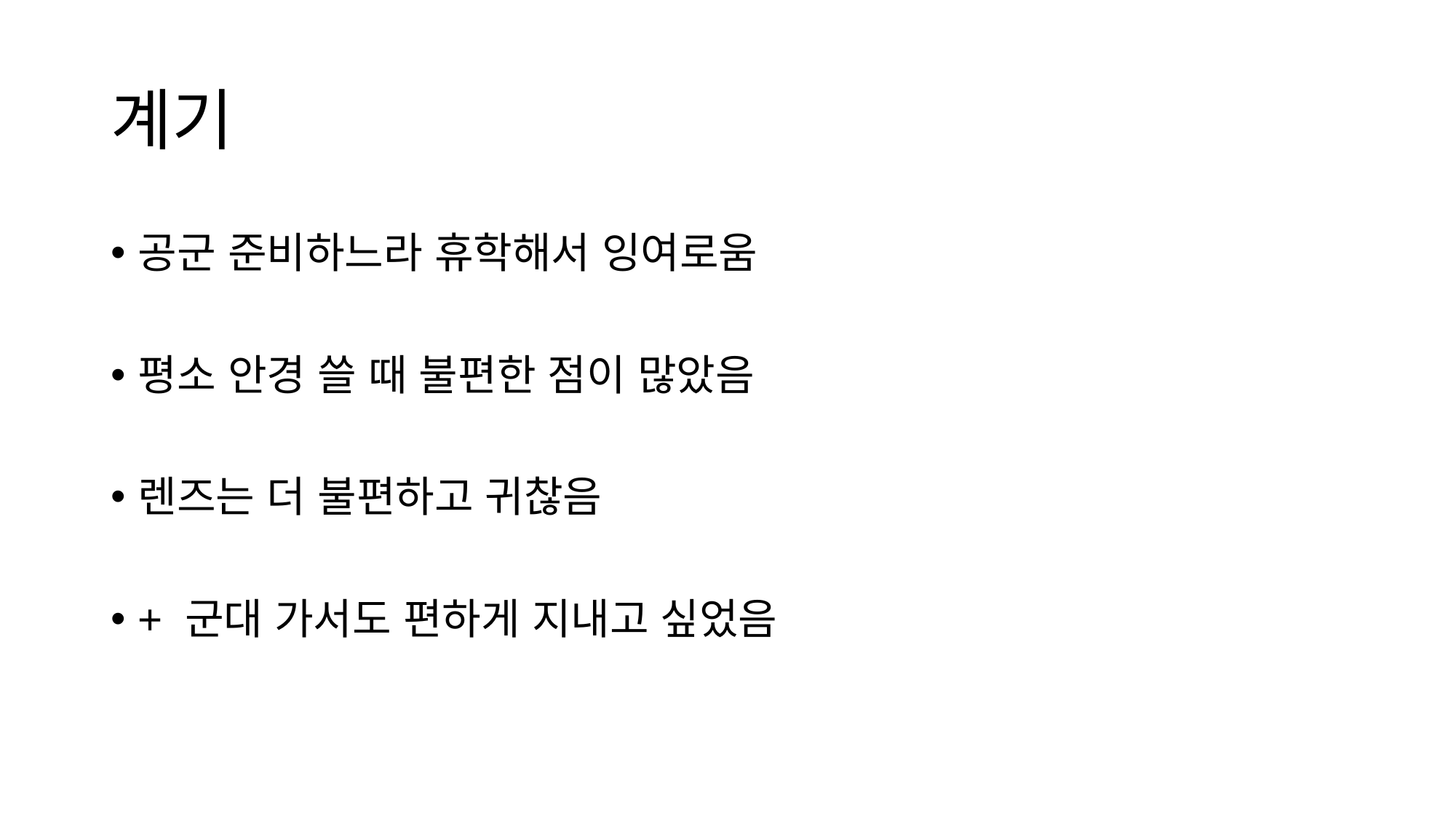

# 계기
공군 준비하느라 휴학해서 잉여로움

평소 안경 쓸 때 불편한 점이 많았음

렌즈는 더 불편하고 귀찮음

+ 군대 가서도 편하게 지내고 싶었음